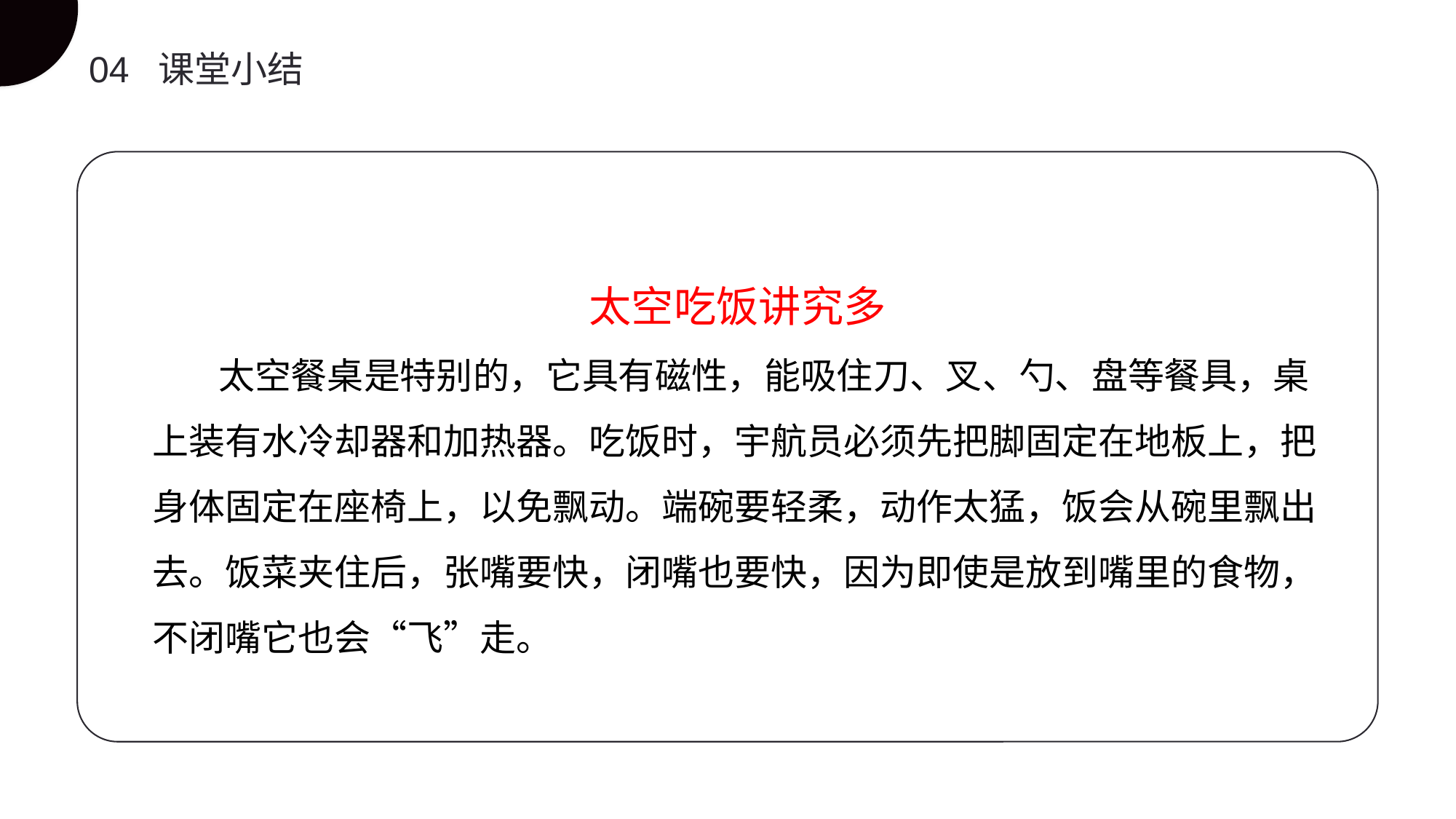

04  课堂小结
太空吃饭讲究多
       太空餐桌是特别的，它具有磁性，能吸住刀、叉、勺、盘等餐具，桌上装有水冷却器和加热器。吃饭时，宇航员必须先把脚固定在地板上，把身体固定在座椅上，以免飘动。端碗要轻柔，动作太猛，饭会从碗里飘出去。饭菜夹住后，张嘴要快，闭嘴也要快，因为即使是放到嘴里的食物，不闭嘴它也会“飞”走。